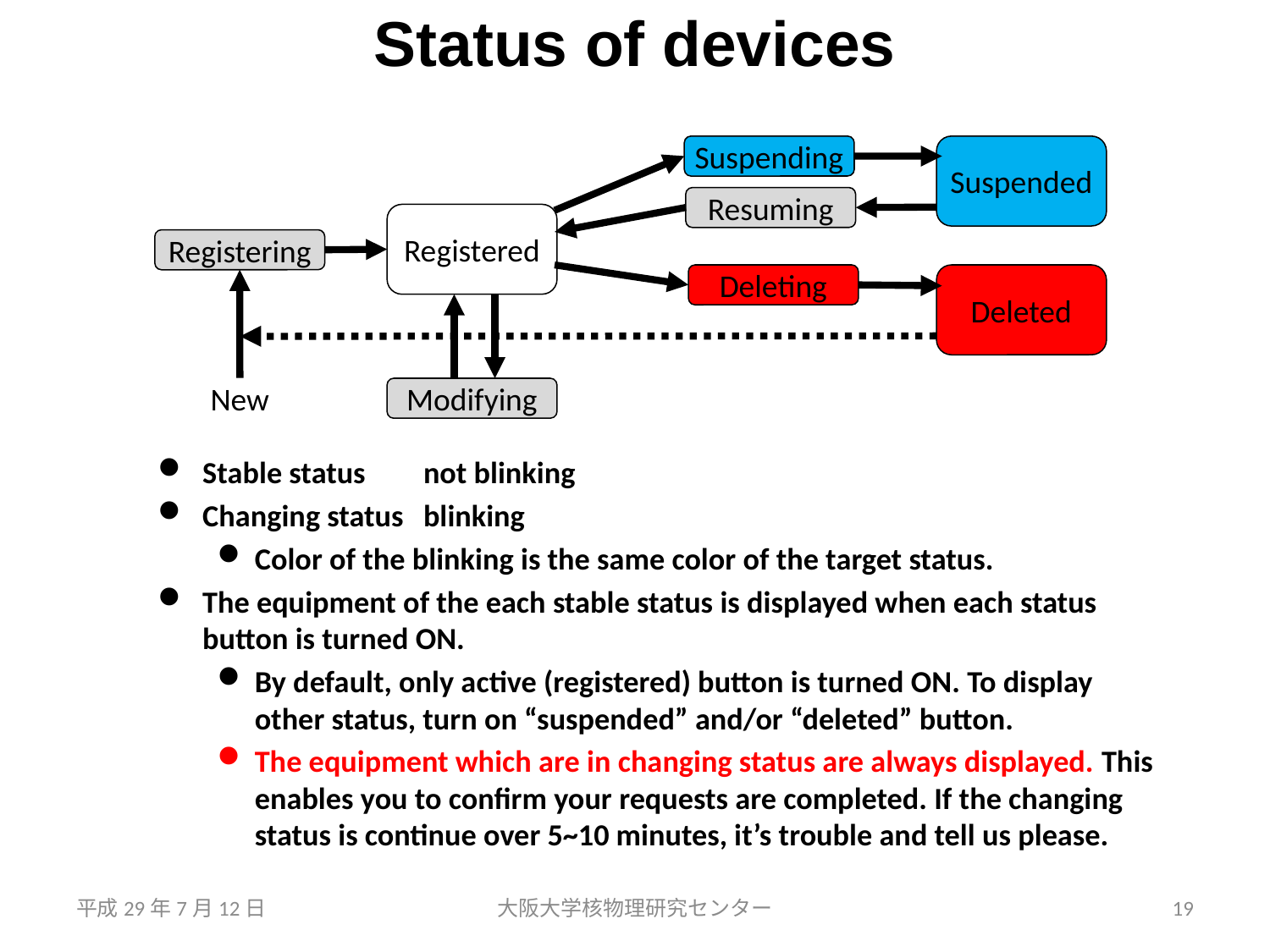

Status of devices
Suspending
Suspended
Resuming
Registered
Registering
Deleting
Deleted
New
Modifying
Stable status		not blinking
Changing status	blinking
Color of the blinking is the same color of the target status.
The equipment of the each stable status is displayed when each status button is turned ON.
By default, only active (registered) button is turned ON. To display other status, turn on “suspended” and/or “deleted” button.
The equipment which are in changing status are always displayed. This enables you to confirm your requests are completed. If the changing status is continue over 5~10 minutes, it’s trouble and tell us please.
平成29年7月12日
大阪大学核物理研究センター
19